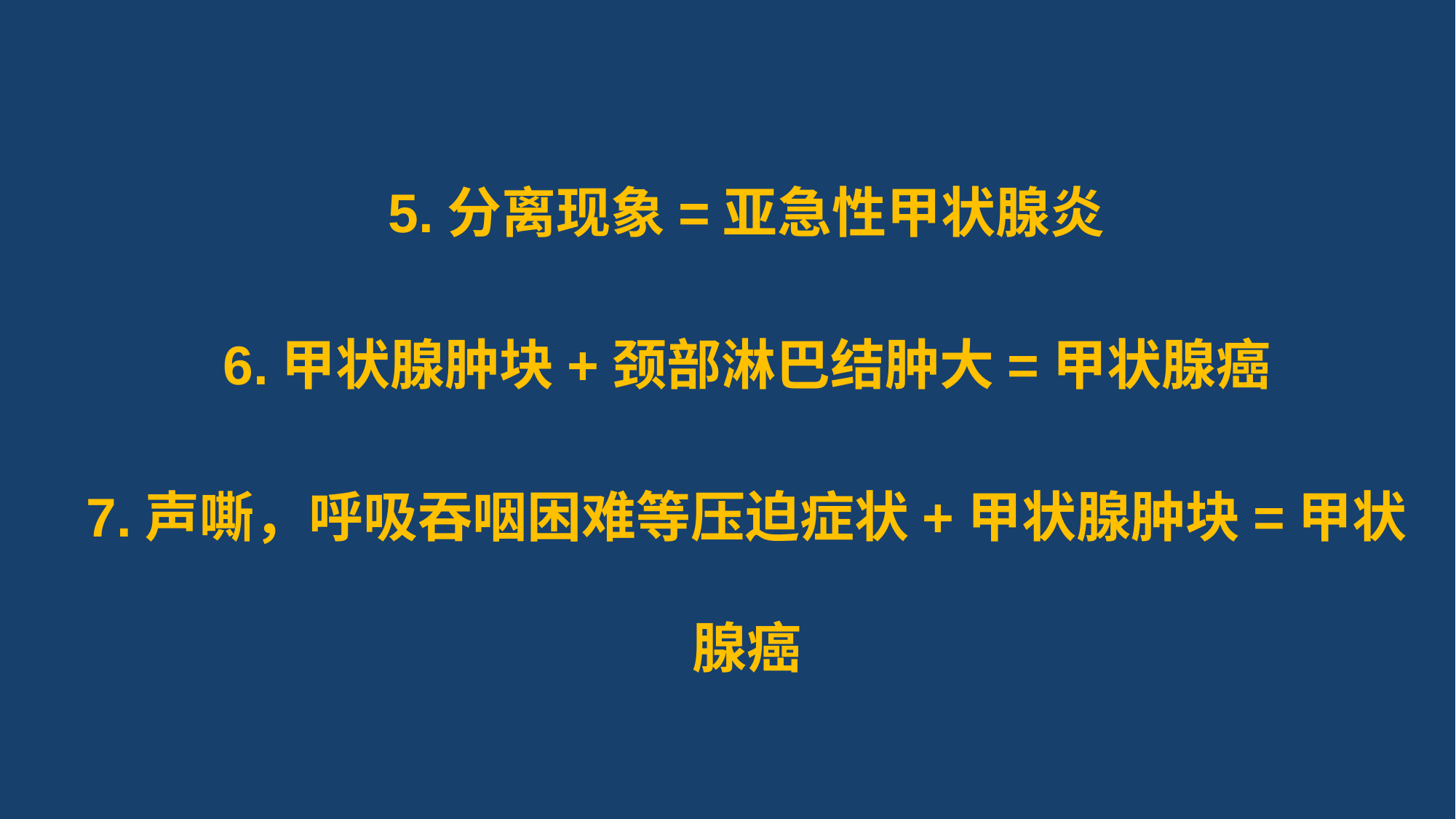

5.分离现象=亚急性甲状腺炎
6.甲状腺肿块+颈部淋巴结肿大=甲状腺癌
7.声嘶，呼吸吞咽困难等压迫症状+甲状腺肿块=甲状腺癌